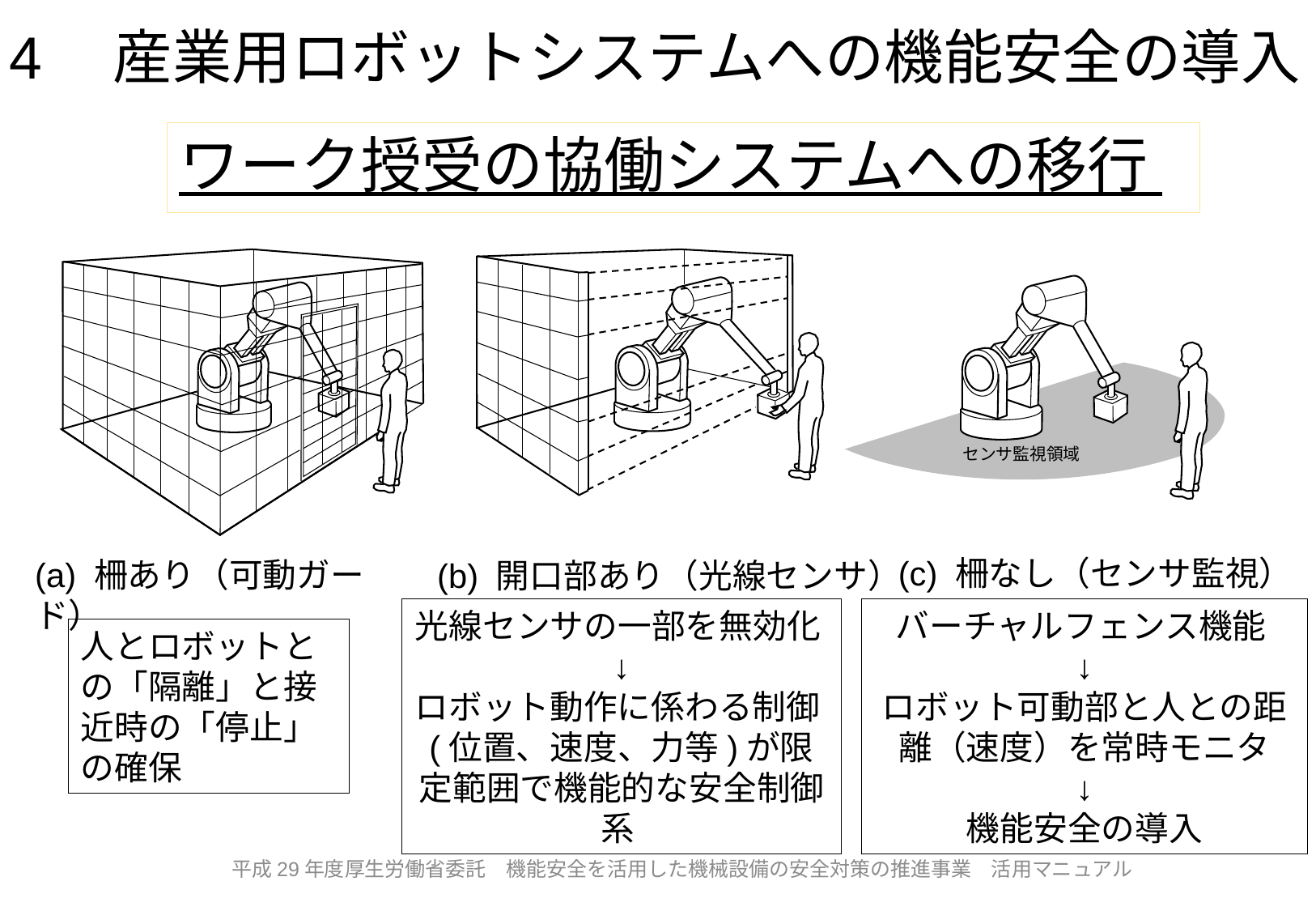

4　産業用ロボットシステムへの機能安全の導入
# ワーク授受の協働システムへの移行

センサ監視領域
(c) 柵なし（センサ監視）
(a) 柵あり（可動ガード）
(b) 開口部あり（光線センサ）
光線センサの一部を無効化
↓
ロボット動作に係わる制御(位置、速度、力等)が限定範囲で機能的な安全制御系
バーチャルフェンス機能
↓
ロボット可動部と人との距離（速度）を常時モニタ
↓
機能安全の導入
人とロボットとの「隔離」と接近時の「停止」の確保
平成29年度厚生労働省委託　機能安全を活用した機械設備の安全対策の推進事業　活用マニュアル